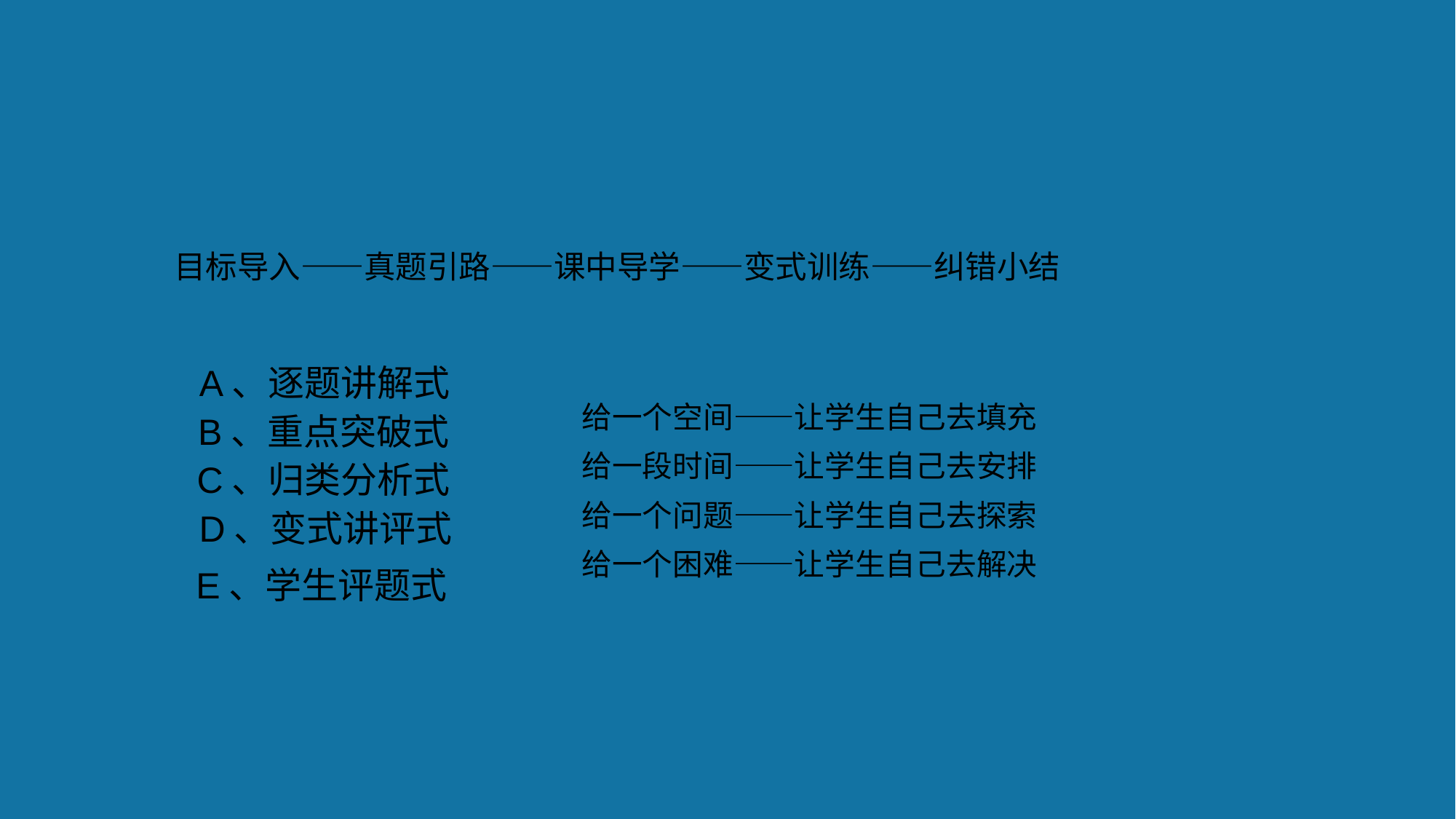

复习课怎么上？
复习课：
      目标导入——真题引路——课中导学——变式训练——纠错小结
试卷讲评课

A、逐题讲解式
给一个空间——让学生自己去填充
给一段时间——让学生自己去安排
给一个问题——让学生自己去探索
给一个困难——让学生自己去解决
B、重点突破式
C、归类分析式
D、变式讲评式
E、学生评题式
总体理念：复习的最高境界是使学生自省自悟自得。
总体要求：教师勤在课前，导在课堂，忙在课后。